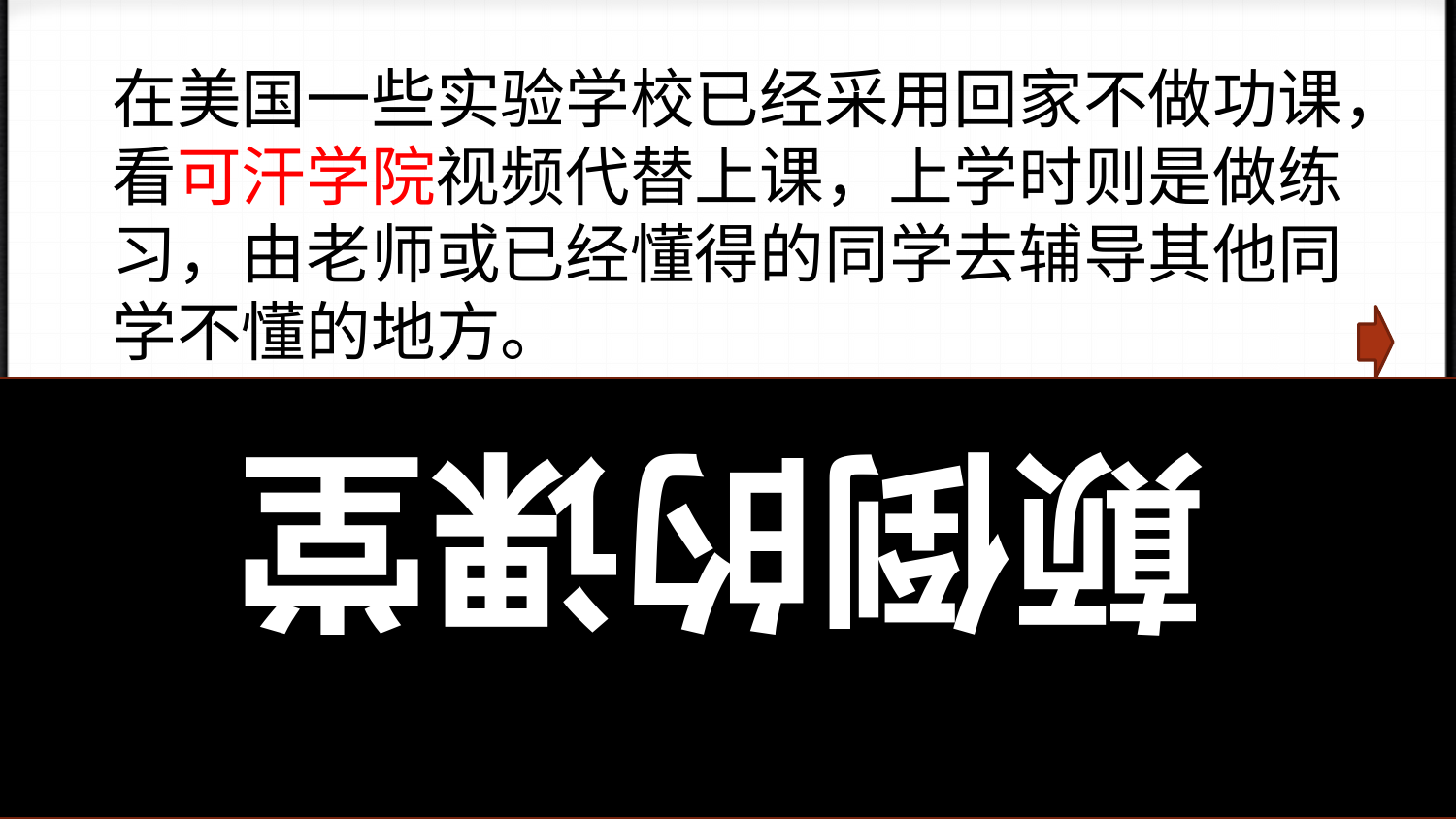

在美国一些实验学校已经采用回家不做功课，看可汗学院视频代替上课，上学时则是做练习，由老师或已经懂得的同学去辅导其他同学不懂的地方。

颠倒的课堂